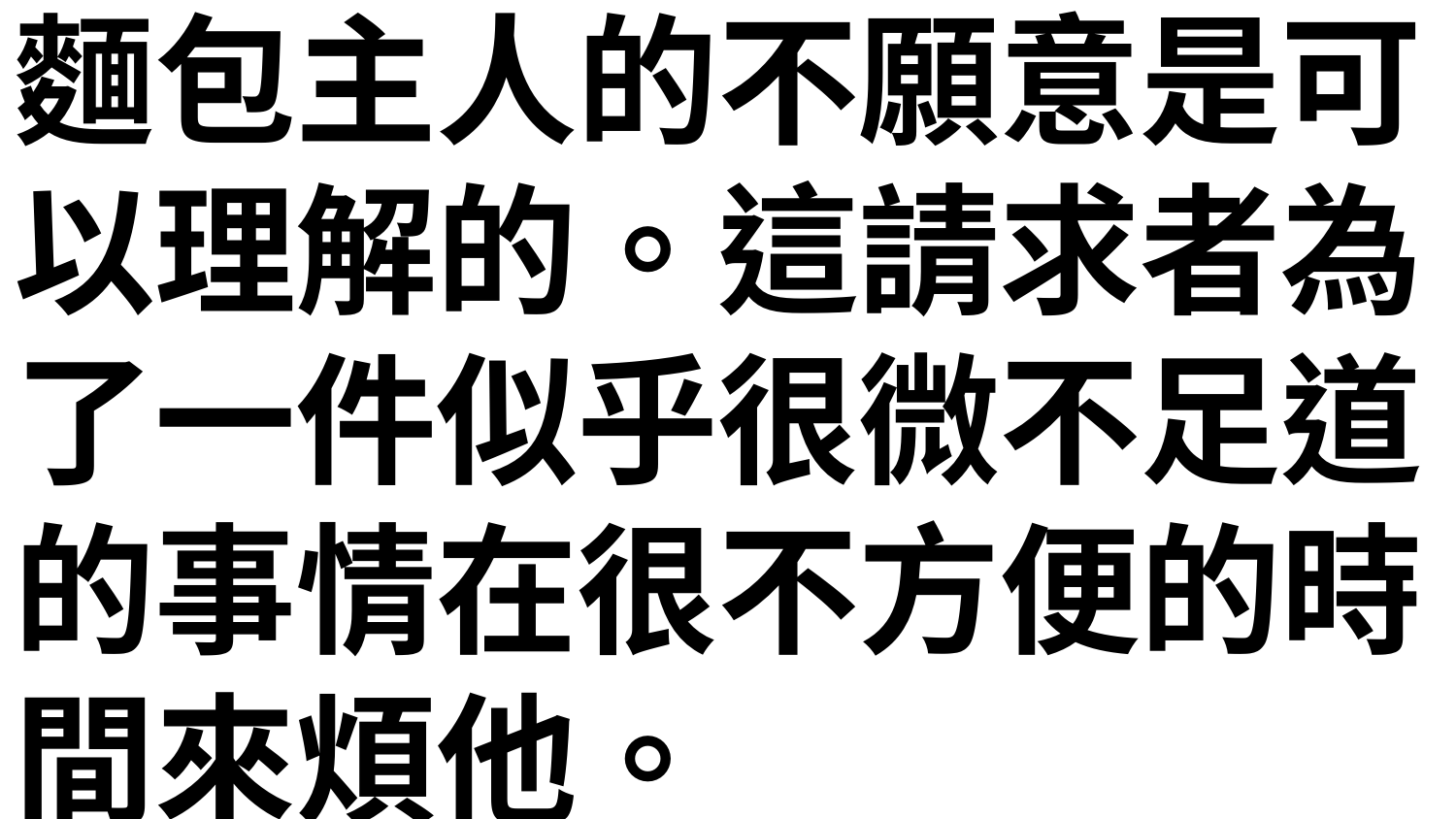

麵包主人的不願意是可以理解的。這請求者為了一件似乎很微不足道的事情在很不方便的時間來煩他。